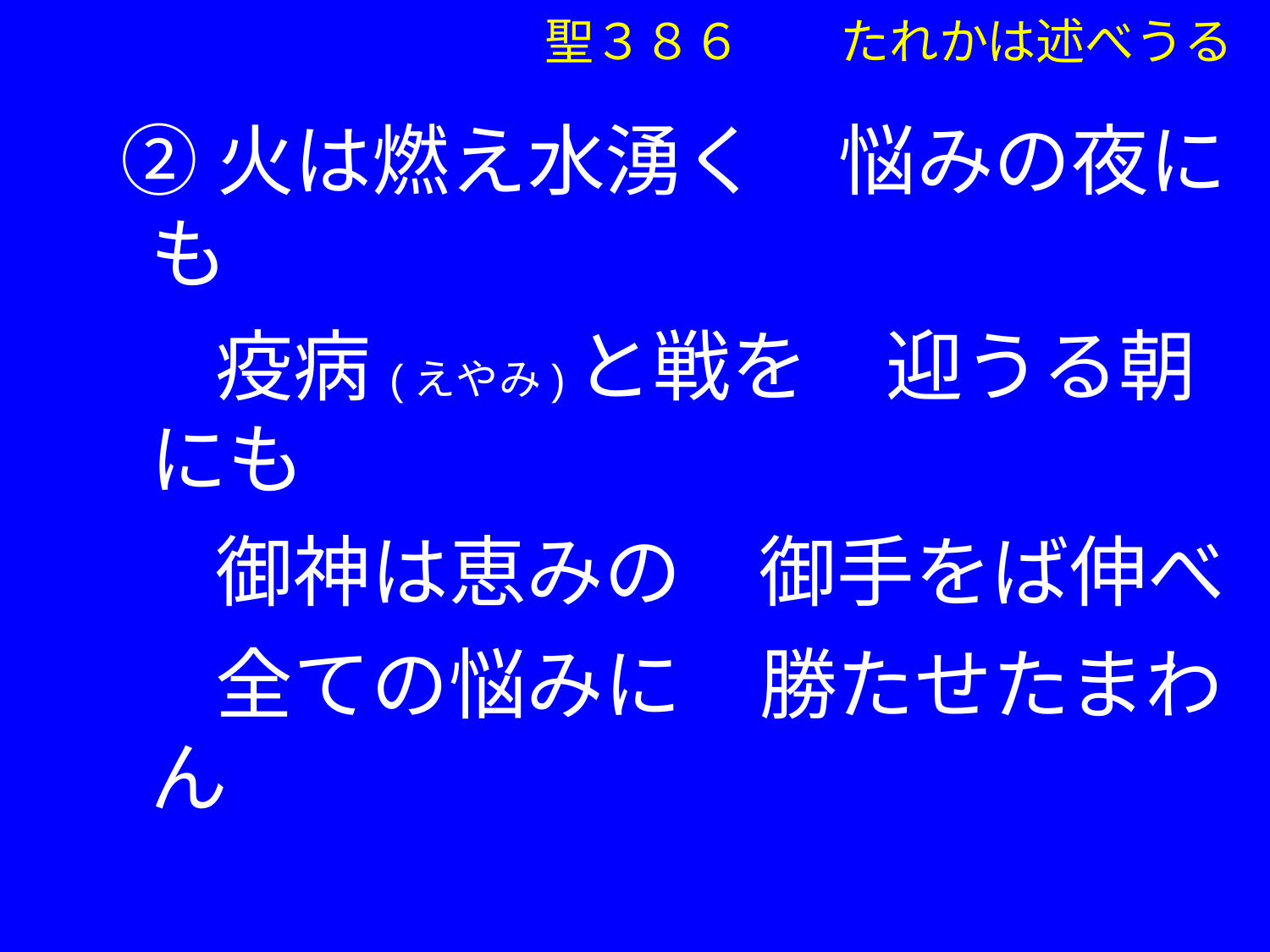

②火は燃え水湧く　悩みの夜にも
　  疫病(えやみ)と戦を　迎うる朝にも
　  御神は恵みの　御手をば伸べ
　  全ての悩みに　勝たせたまわん
聖３８６　　たれかは述べうる